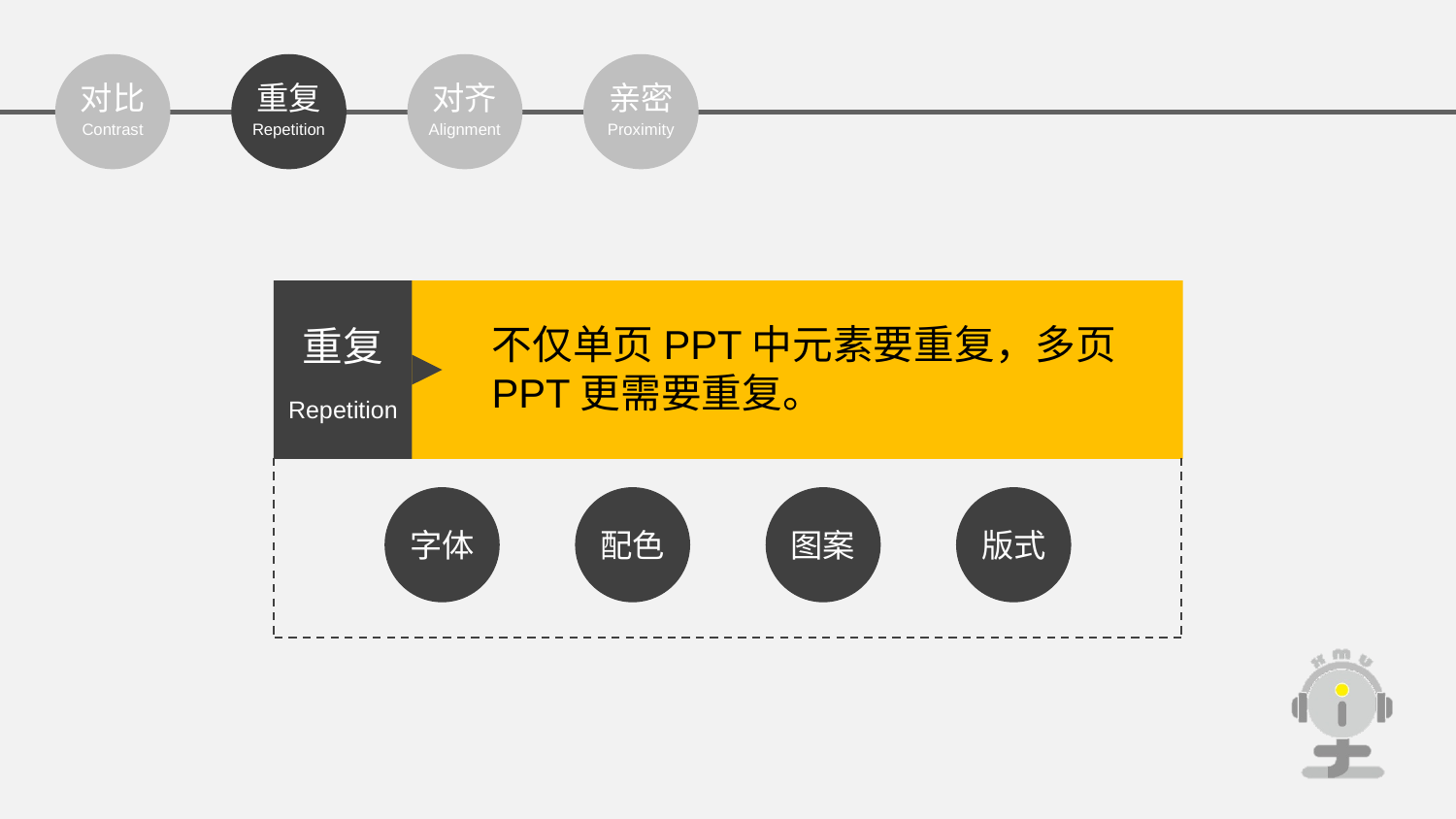

对比
Contrast

对齐
Alignment

亲密
Proximity
重复
Repetition

不仅单页PPT中元素要重复，多页PPT更需要重复。
重复
Repetition

字体

配色

图案

版式